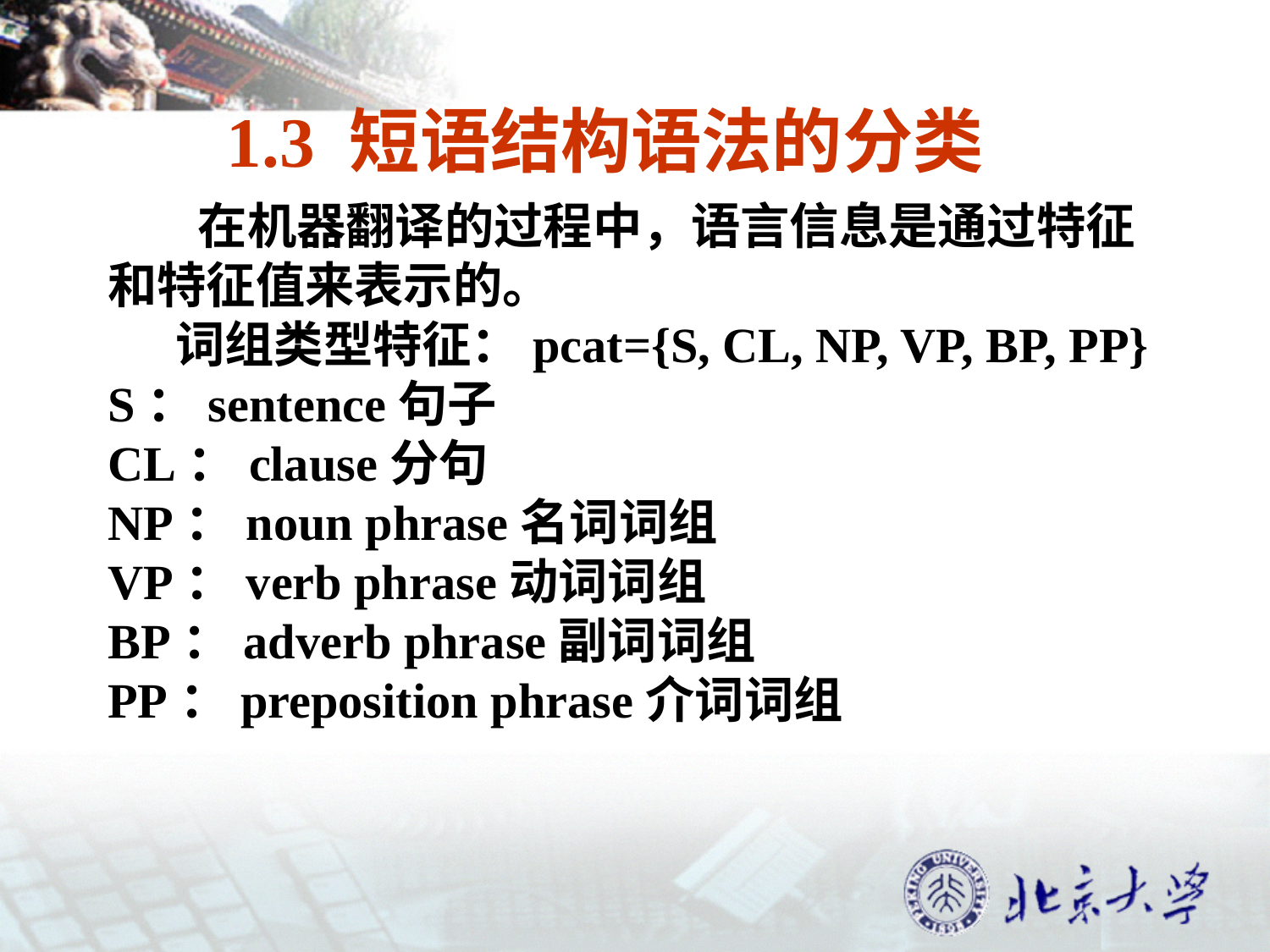

1.3 短语结构语法的分类
       在机器翻译的过程中，语言信息是通过特征
和特征值来表示的。
     词组类型特征：pcat={S, CL, NP, VP, BP, PP}
S：sentence句子
CL：clause分句
NP：noun phrase名词词组
VP：verb phrase动词词组
BP：adverb phrase副词词组
PP：preposition phrase介词词组